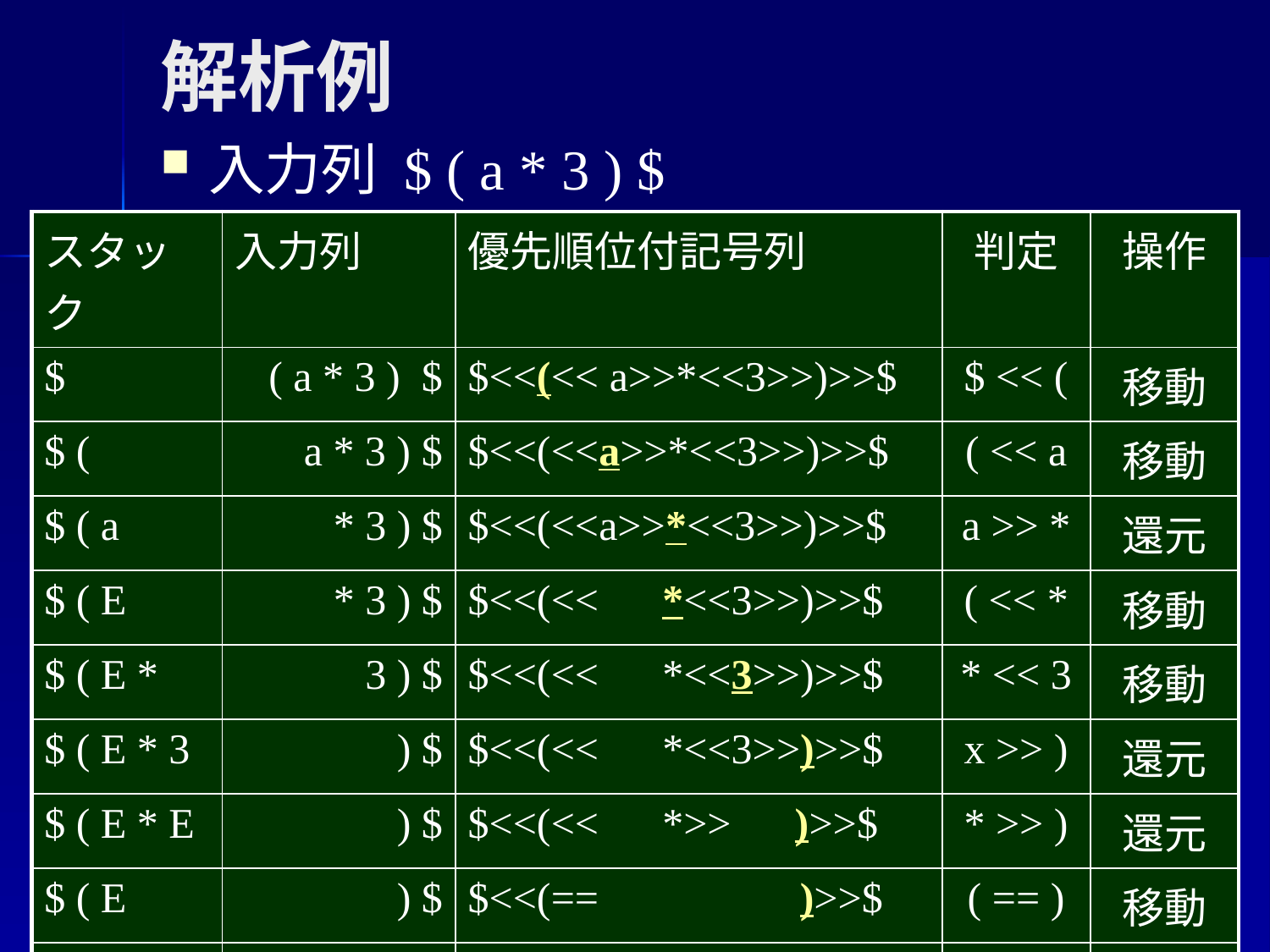

# 解析例
入力列 $ ( a * 3 ) $
| スタック | 入力列 | 優先順位付記号列 | 判定 | 操作 |
| --- | --- | --- | --- | --- |
| $ | ( a \* 3 ) $ | $<<(<< a>>\*<<3>>)>>$ | $ << ( | 移動 |
| $ ( | a \* 3 ) $ | $<<(<<a>>\*<<3>>)>>$ | ( << a | 移動 |
| $ ( a | \* 3 ) $ | $<<(<<a>>\*<<3>>)>>$ | a >> \* | 還元 |
| $ ( E | \* 3 ) $ | $<<(<< \*<<3>>)>>$ | ( << \* | 移動 |
| $ ( E \* | 3 ) $ | $<<(<< \*<<3>>)>>$ | \* << 3 | 移動 |
| $ ( E \* 3 | ) $ | $<<(<< \*<<3>>)>>$ | x >> ) | 還元 |
| $ ( E \* E | ) $ | $<<(<< \*>> )>>$ | \* >> ) | 還元 |
| $ ( E | ) $ | $<<(== )>>$ | ( == ) | 移動 |
| $ ( E ) | $ | $<<(== )>>$ | ) >> $ | 還元 |
| $ E | $ | $\*\* $ | $ \*\* $ | 受理 |